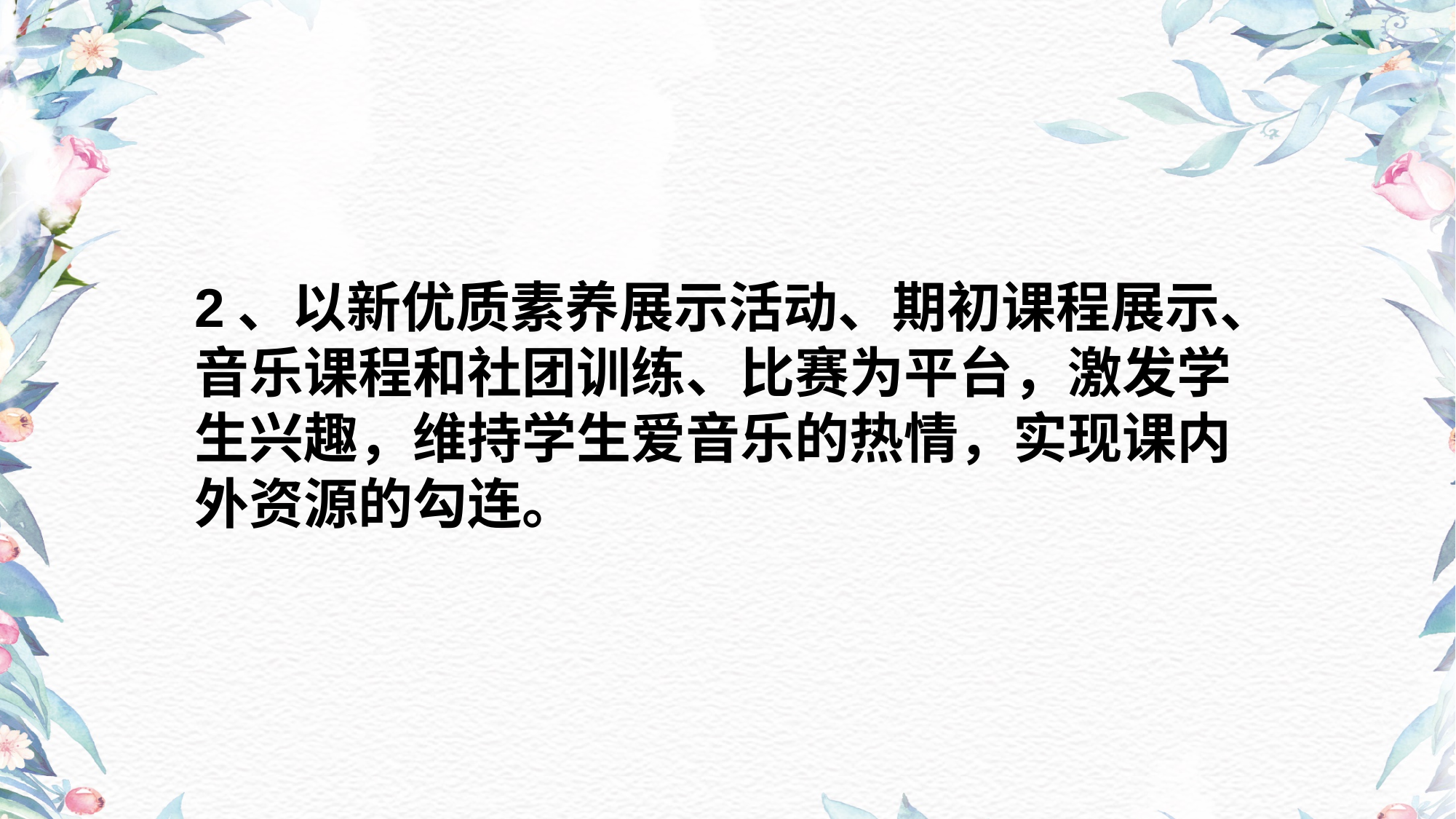

2、以新优质素养展示活动、期初课程展示、音乐课程和社团训练、比赛为平台，激发学生兴趣，维持学生爱音乐的热情，实现课内外资源的勾连。